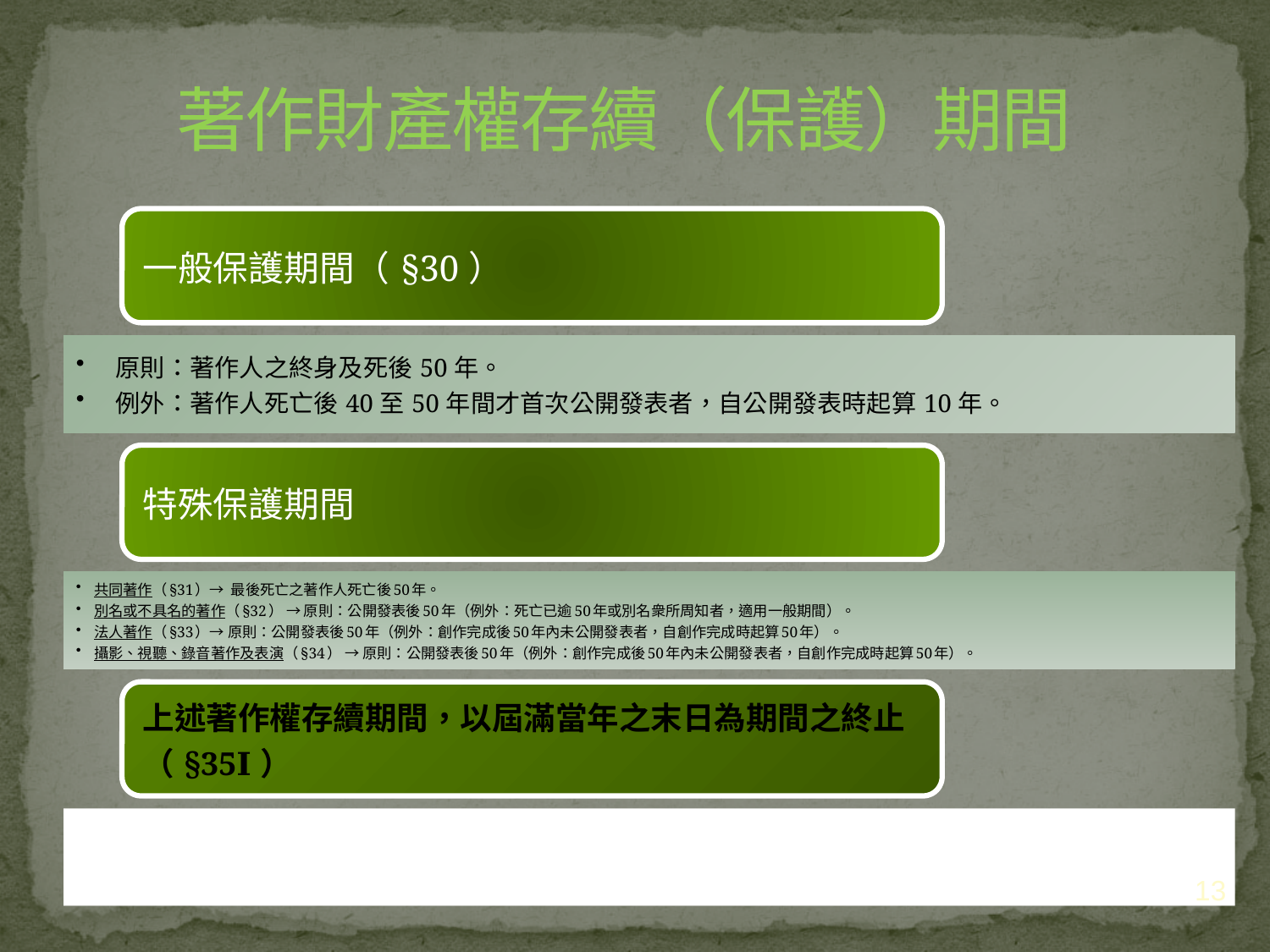

# 著作財產權存續（保護）期間
一般保護期間（§30）
特殊保護期間
上述著作權存續期間，以屆滿當年之末日為期間之終止 （§35Ⅰ）
原則：著作人之終身及死後50年。
例外：著作人死亡後40至50年間才首次公開發表者，自公開發表時起算10年。
共同著作（§31）→  最後死亡之著作人死亡後50年。
別名或不具名的著作（§32） → 原則：公開發表後50年（例外：死亡已逾50年或別名衆所周知者，適用一般期間）。
法人著作（§33）→ 原則：公開發表後50年（例外：創作完成後50年內未公開發表者，自創作完成時起算50年）。
攝影、視聽、錄音著作及表演（§34） → 原則：公開發表後50年（例外：創作完成後50年內未公開發表者，自創作完成時起算50年）。
13